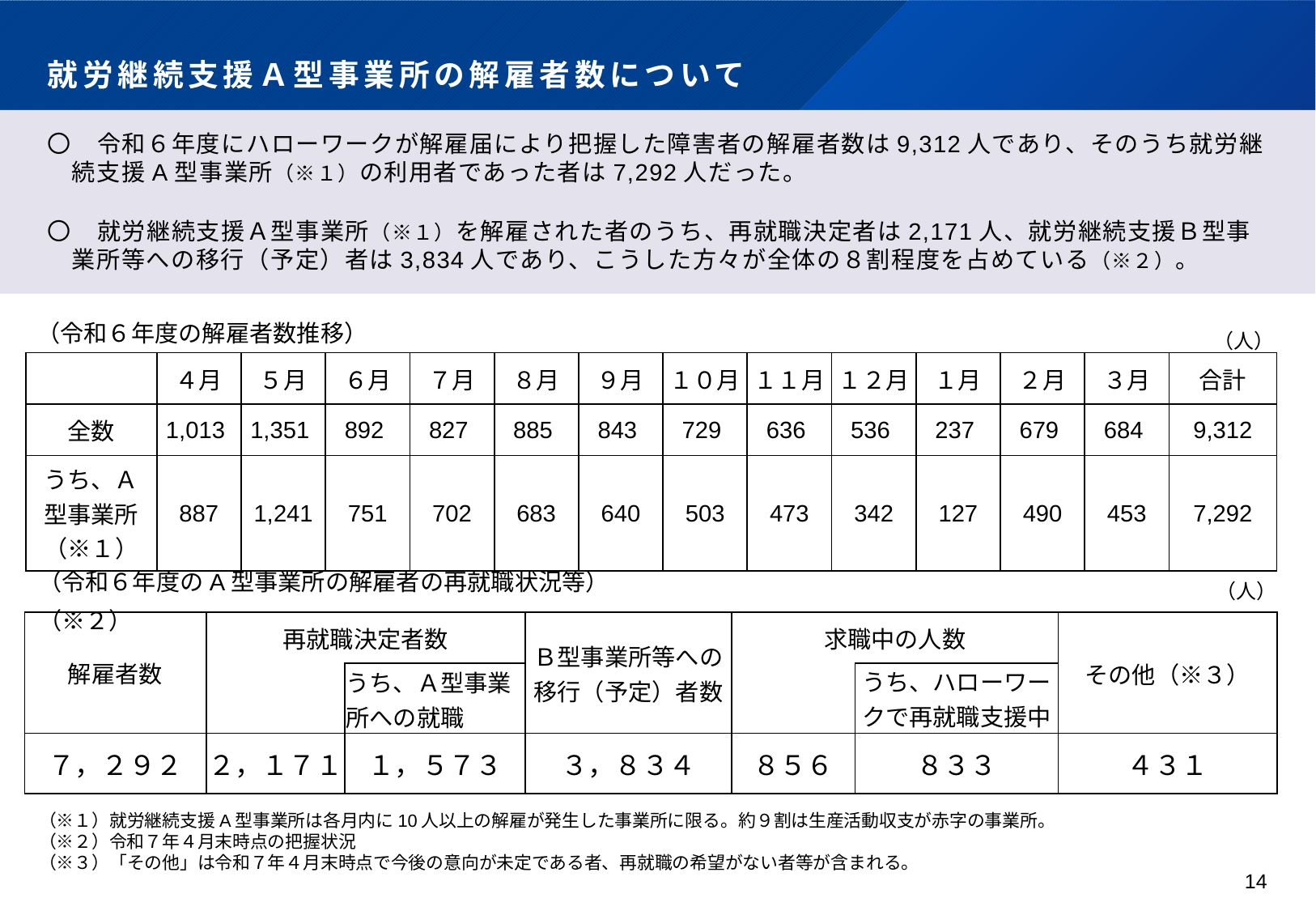

# 就労継続支援Ａ型事業所の解雇者数について
〇　令和６年度にハローワークが解雇届により把握した障害者の解雇者数は9,312人であり、そのうち就労継続支援A型事業所（※１）の利用者であった者は7,292人だった。
〇　就労継続支援Ａ型事業所（※１）を解雇された者のうち、再就職決定者は2,171人、就労継続支援Ｂ型事業所等への移行（予定）者は3,834人であり、こうした方々が全体の８割程度を占めている（※２）。
（令和６年度の解雇者数推移）
（人）
|  | ４月 | ５月 | ６月 | ７月 | ８月 | ９月 | １０月 | １１月 | １２月 | １月 | ２月 | ３月 | 合計 |
| --- | --- | --- | --- | --- | --- | --- | --- | --- | --- | --- | --- | --- | --- |
| 全数 | 1,013 | 1,351 | 892 | 827 | 885 | 843 | 729 | 636 | 536 | 237 | 679 | 684 | 9,312 |
| うち、Ａ型事業所（※１） | 887 | 1,241 | 751 | 702 | 683 | 640 | 503 | 473 | 342 | 127 | 490 | 453 | 7,292 |
（令和６年度のA型事業所の解雇者の再就職状況等）（※２）
（人）
| 解雇者数 | 再就職決定者数 |  | Ｂ型事業所等への移行（予定）者数 | 求職中の人数 |  | その他（※３） |
| --- | --- | --- | --- | --- | --- | --- |
|  |  | うち、Ａ型事業所への就職 |  |  | うち、ハローワークで再就職支援中 |  |
| ７，２９２ | ２，１７１ | １，５７３ | ３，８３４ | ８５６ | ８３３ | ４３１ |
（※１）就労継続支援A型事業所は各月内に10人以上の解雇が発生した事業所に限る。約９割は生産活動収支が赤字の事業所。
（※２）令和７年４月末時点の把握状況
（※３）「その他」は令和７年４月末時点で今後の意向が未定である者、再就職の希望がない者等が含まれる。
14